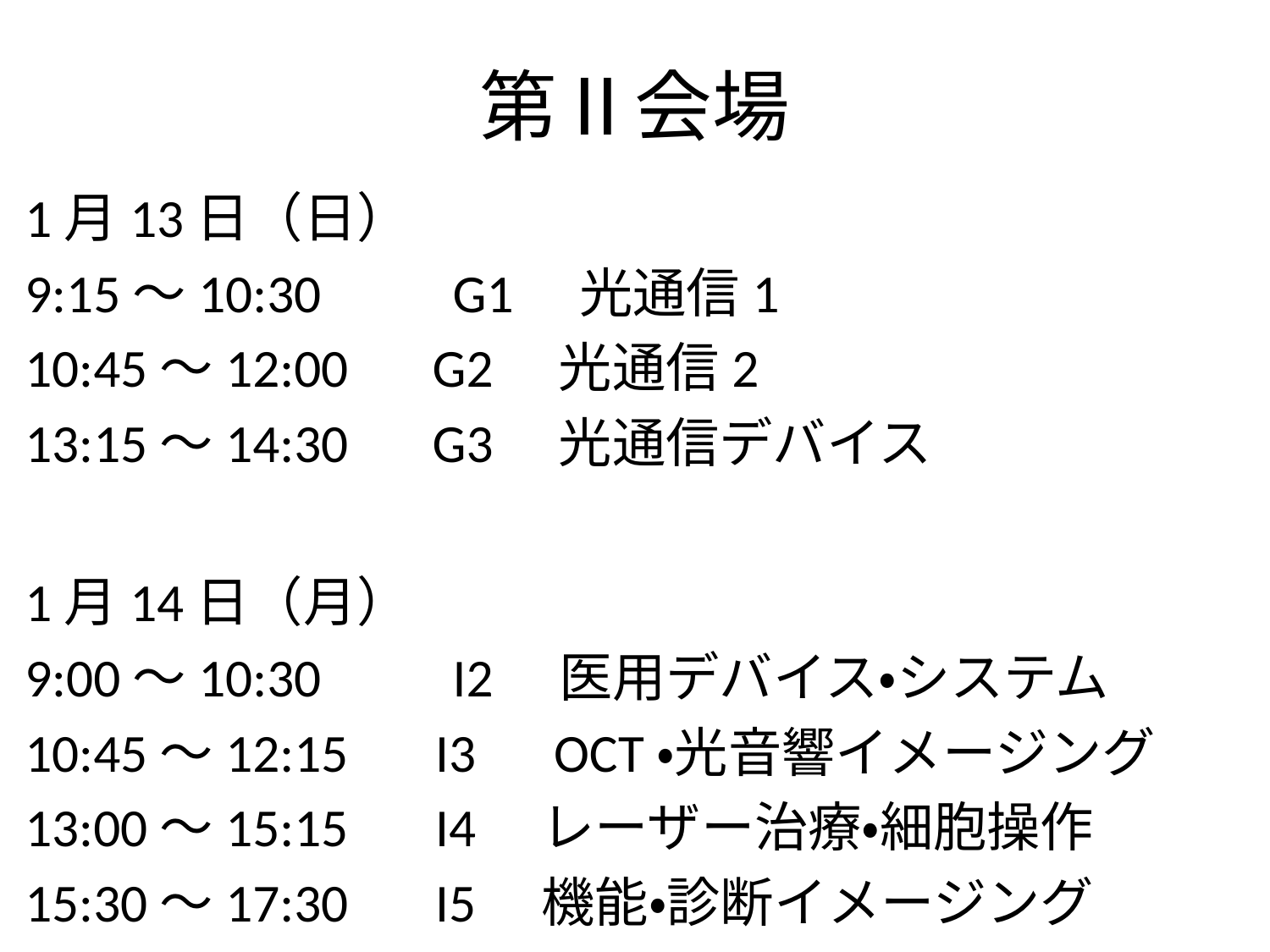

# 第Ⅱ会場
1月13日（日）
9:15～10:30　　G1　光通信1
10:45～12:00　 G2　光通信2
13:15～14:30　 G3　光通信デバイス

1月14日（月）
9:00～10:30　　I2　医用デバイス・システム
10:45～12:15　 I3　OCT・光音響イメージング
13:00～15:15　 I4　レーザー治療・細胞操作
15:30～17:30　 I5　機能・診断イメージング